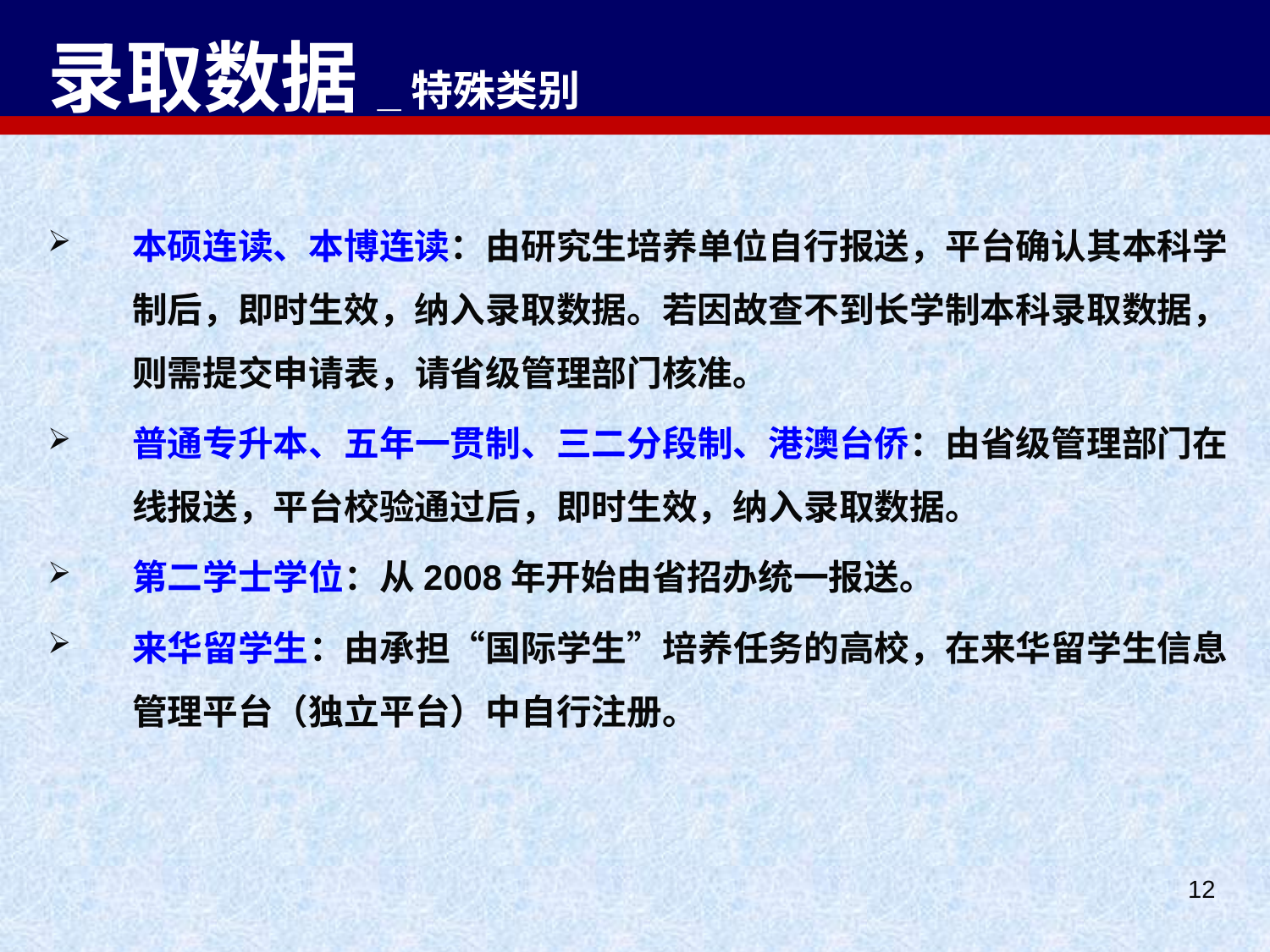

# 录取数据_特殊类别
本硕连读、本博连读：由研究生培养单位自行报送，平台确认其本科学制后，即时生效，纳入录取数据。若因故查不到长学制本科录取数据，则需提交申请表，请省级管理部门核准。
普通专升本、五年一贯制、三二分段制、港澳台侨：由省级管理部门在线报送，平台校验通过后，即时生效，纳入录取数据。
第二学士学位：从2008年开始由省招办统一报送。
来华留学生：由承担“国际学生”培养任务的高校，在来华留学生信息管理平台（独立平台）中自行注册。
12